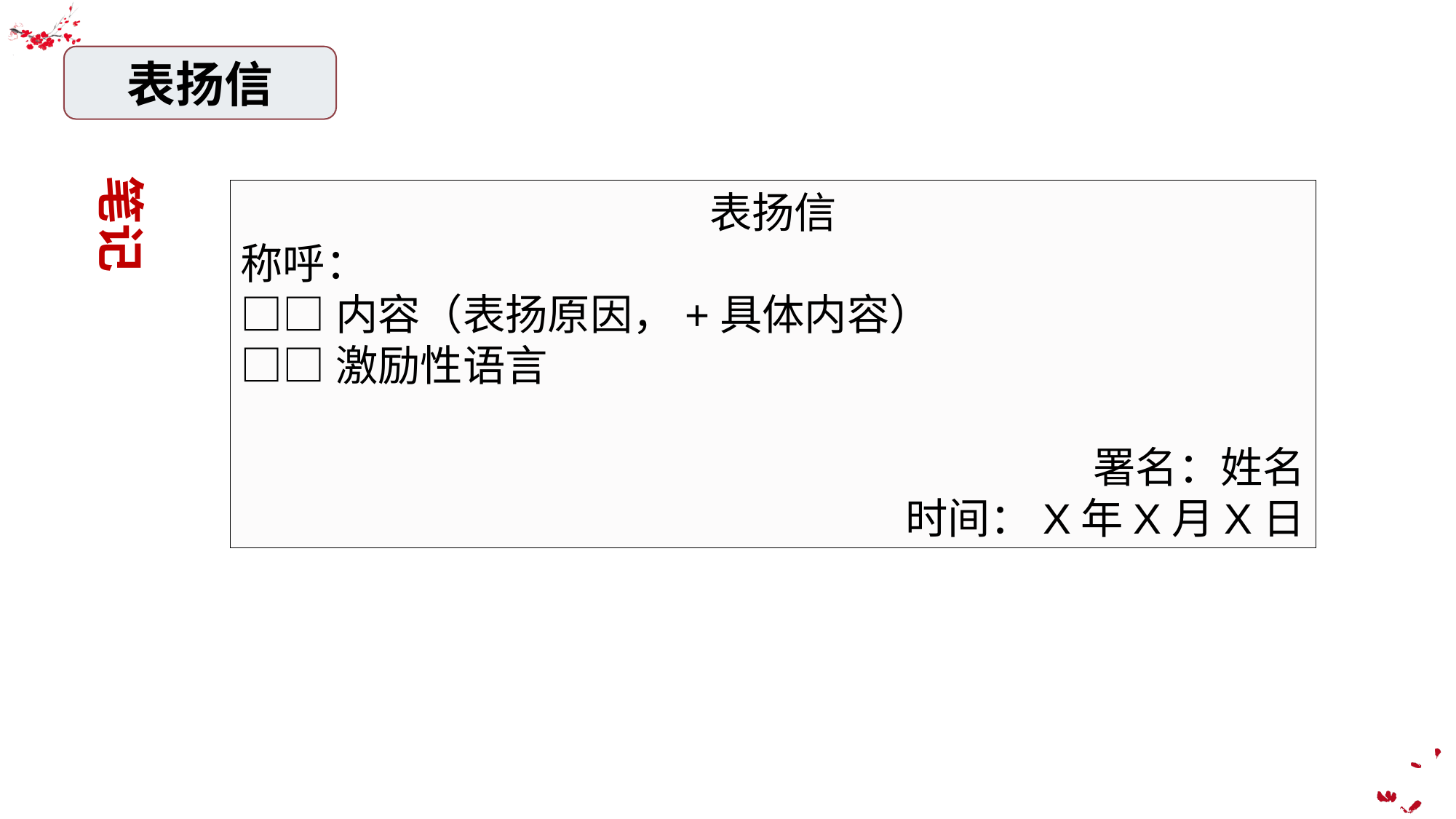

表扬信
笔记
表扬信
称呼：
□□内容（表扬原因，+具体内容）
□□激励性语言

     署名：姓名
时间：X年X月X日